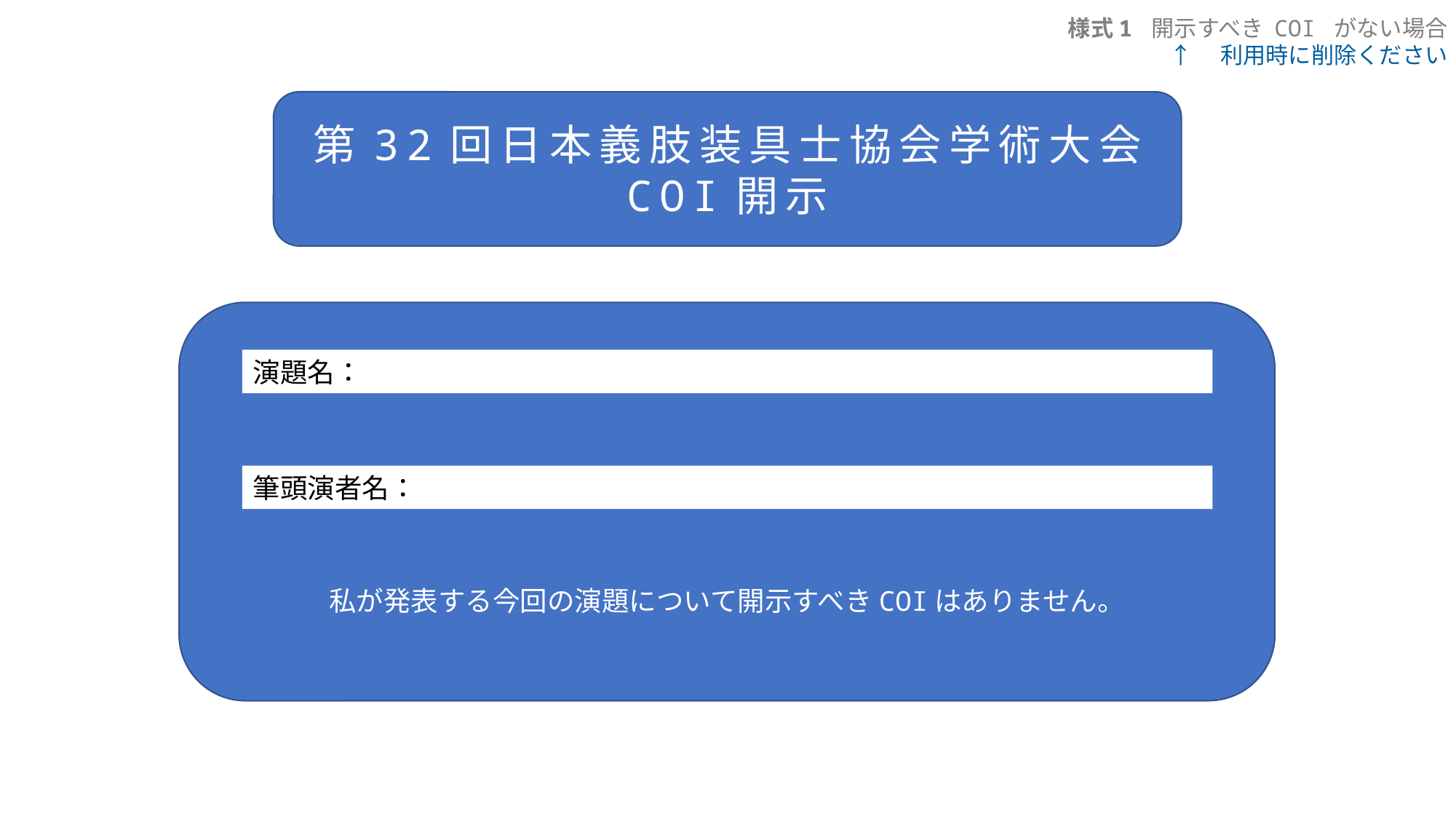

様式1 開示すべき COI がない場合
↑　利用時に削除ください
第32回日本義肢装具士協会学術大会
COI開示

演題名：
筆頭演者名：
私が発表する今回の演題について開示すべきCOIはありません。